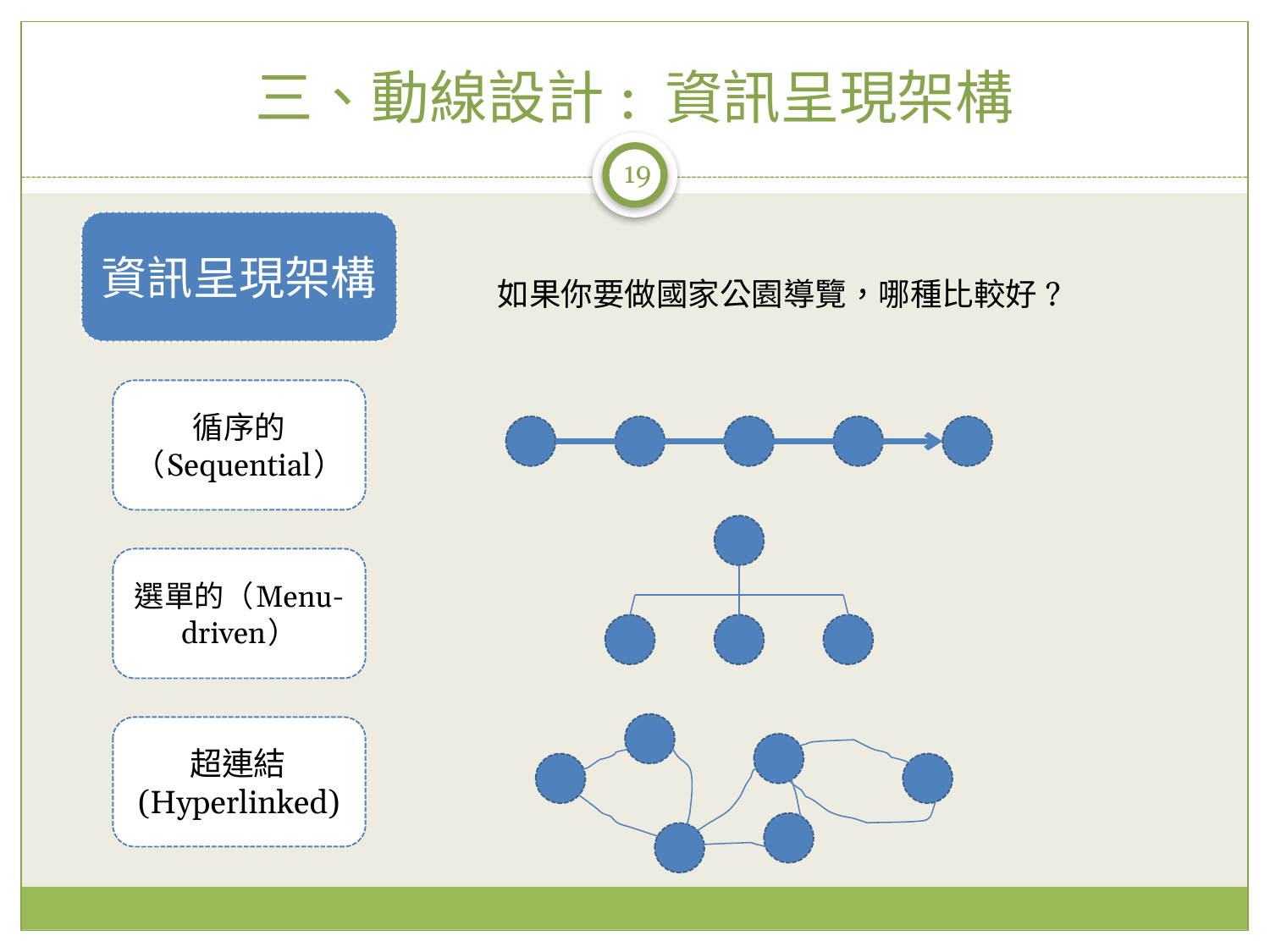

# 三、動線設計: 資訊呈現架構
19
資訊呈現架構
循序的（Sequential）
選單的（Menu-driven）
超連結(Hyperlinked)
如果你要做國家公園導覽，哪種比較好?